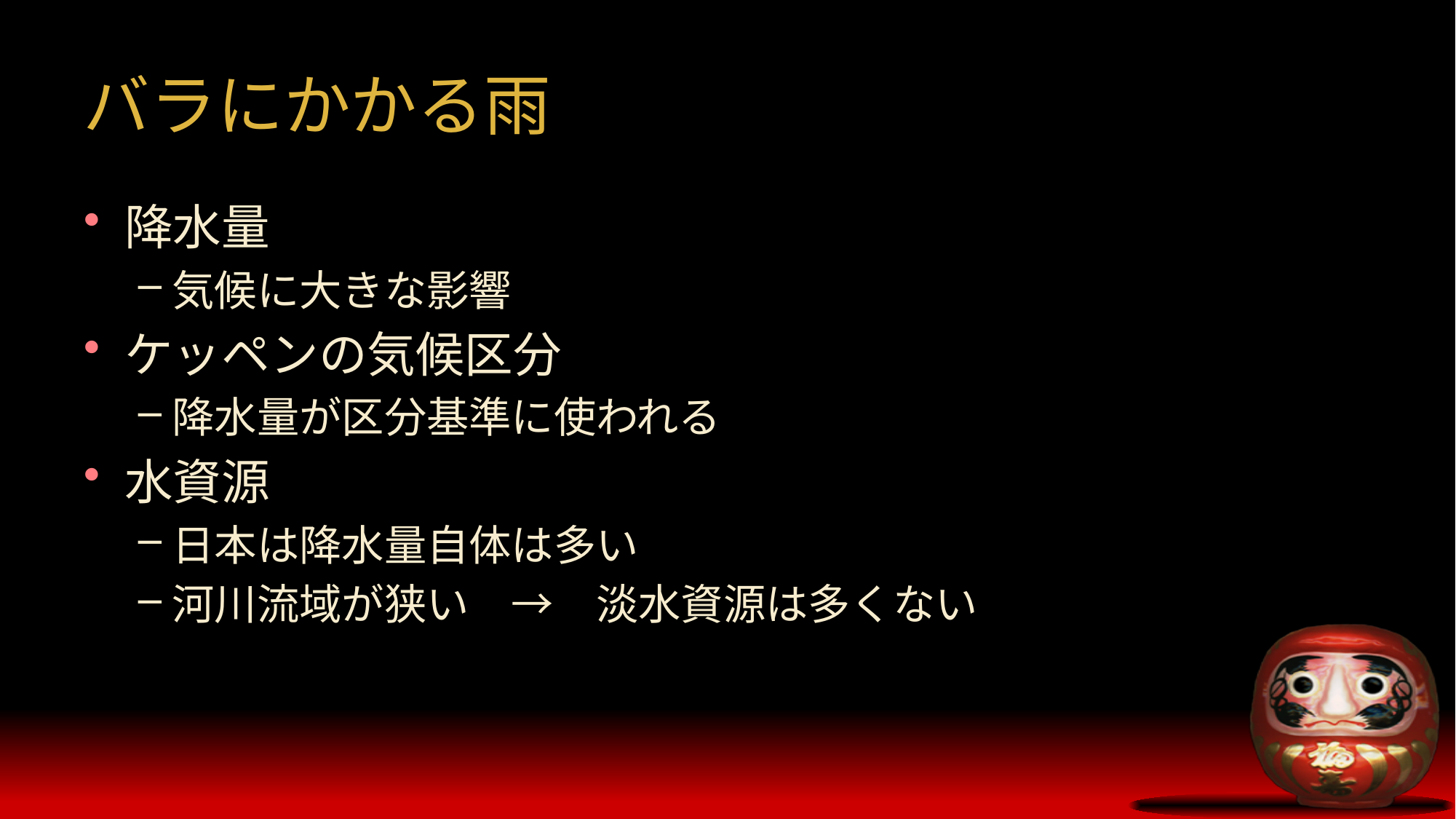

# バラにかかる雨
降水量
気候に大きな影響
ケッペンの気候区分
降水量が区分基準に使われる
水資源
日本は降水量自体は多い
河川流域が狭い　→　淡水資源は多くない